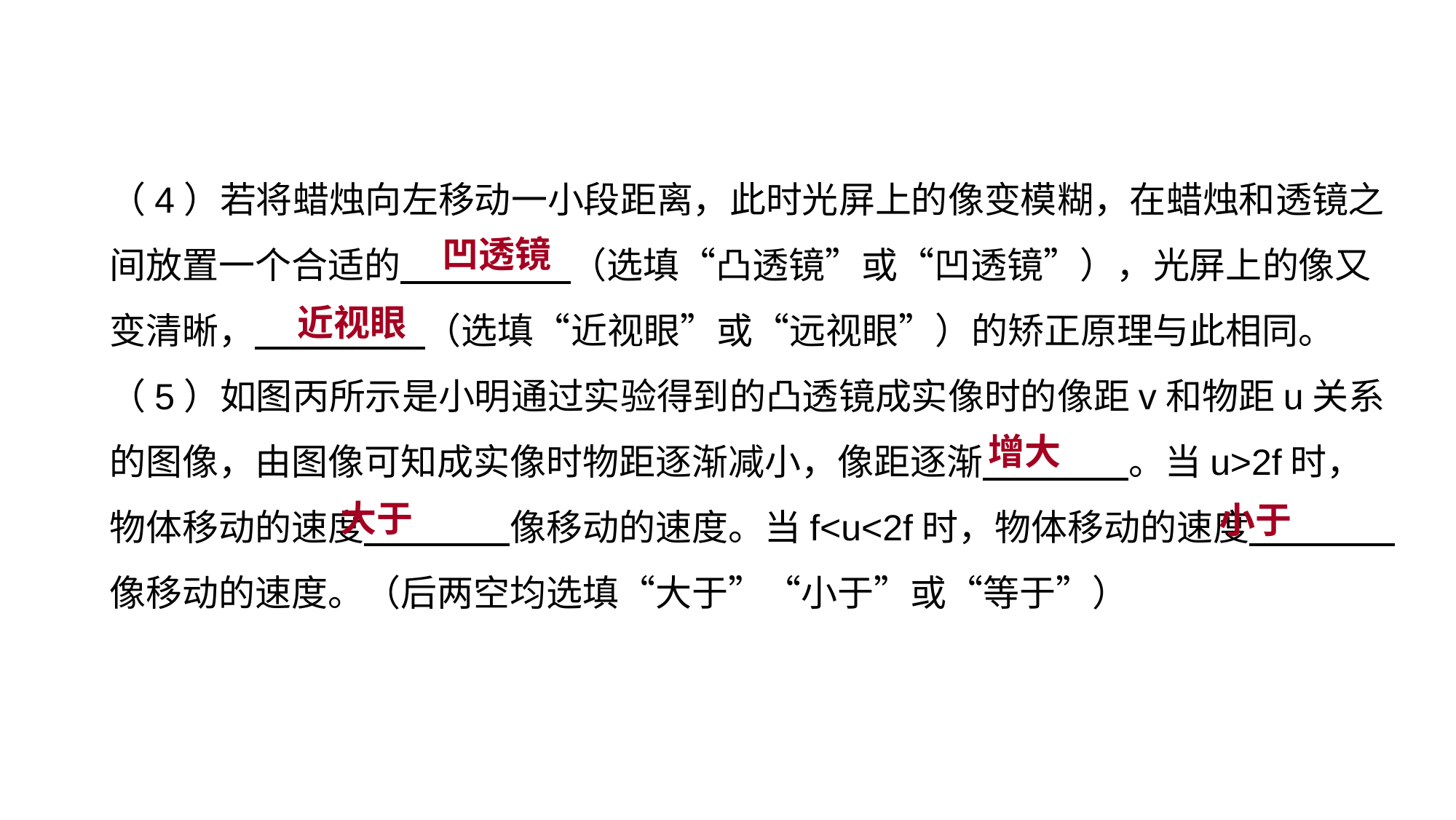

（4）若将蜡烛向左移动一小段距离，此时光屏上的像变模糊，在蜡烛和透镜之间放置一个合适的　　   　　（选填“凸透镜”或“凹透镜”），光屏上的像又变清晰，　　   　　（选填“近视眼”或“远视眼”）的矫正原理与此相同。
（5）如图丙所示是小明通过实验得到的凸透镜成实像时的像距v和物距u关系的图像，由图像可知成实像时物距逐渐减小，像距逐渐　　　　。当u>2f时，物体移动的速度　　　　像移动的速度。当f<u<2f时，物体移动的速度　　　　像移动的速度。（后两空均选填“大于”“小于”或“等于”）
凹透镜
实验突破 素养提升
近视眼
增大
大于
小于